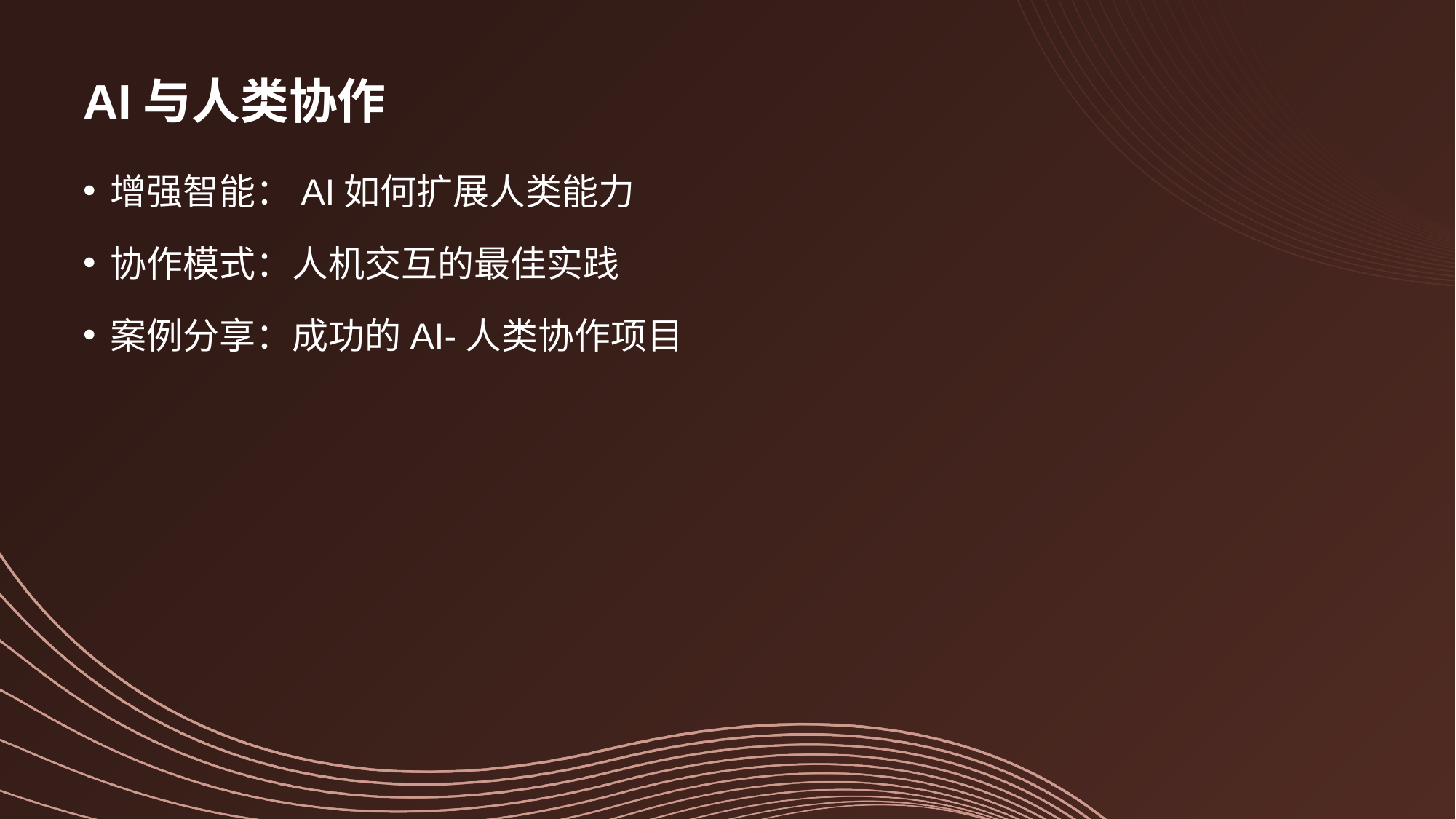

# AI与人类协作
增强智能：AI如何扩展人类能力
协作模式：人机交互的最佳实践
案例分享：成功的AI-人类协作项目